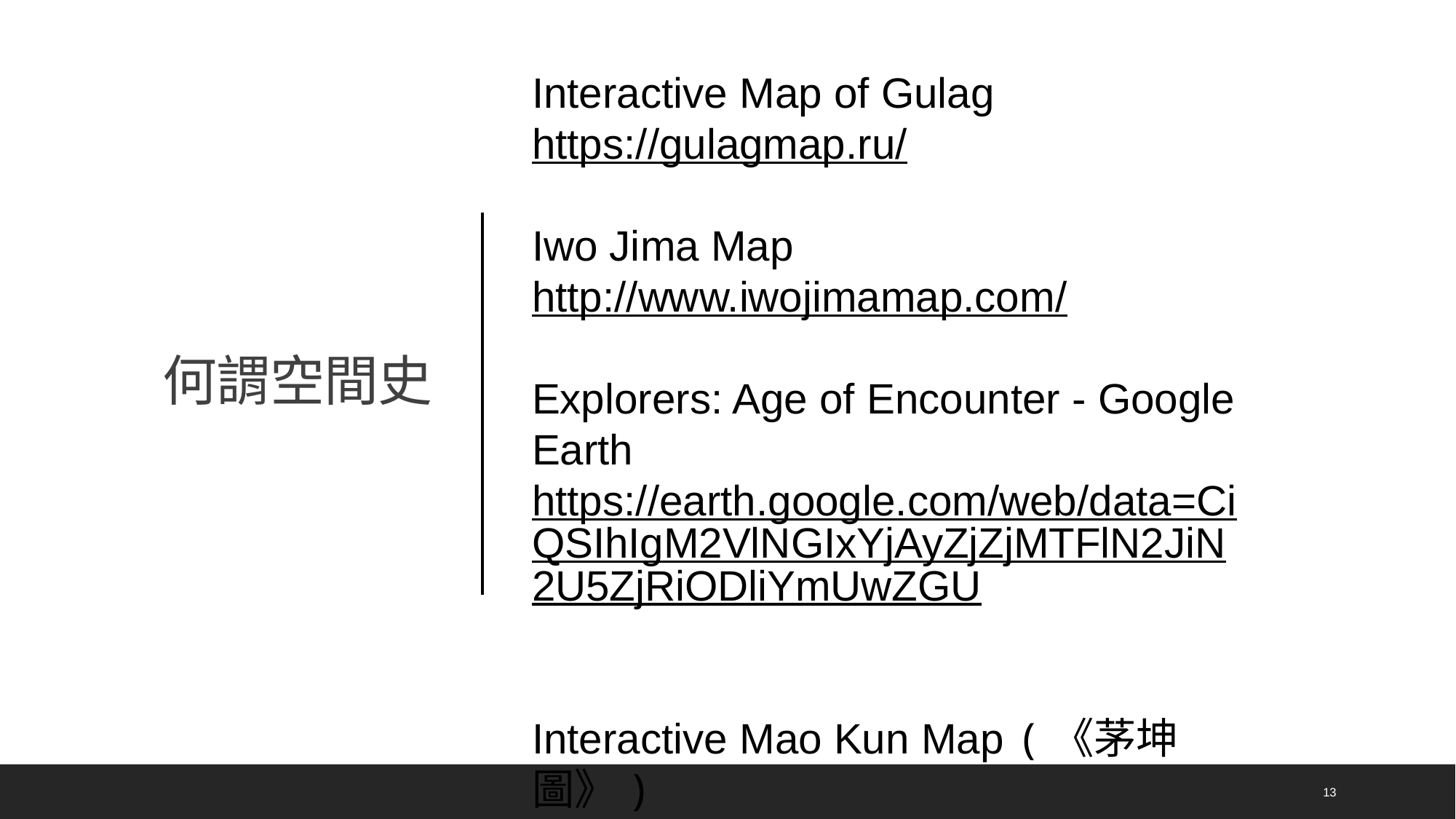

Interactive Map of Gulag
https://gulagmap.ru/

Iwo Jima Map
http://www.iwojimamap.com/

Explorers: Age of Encounter - Google Earth
https://earth.google.com/web/data=CiQSIhIgM2VlNGIxYjAyZjZjMTFlN2JiN2U5ZjRiODliYmUwZGU

Interactive Mao Kun Map (《茅坤圖》)
https://zhenghe.rslc.us/
# 何謂空間史

13